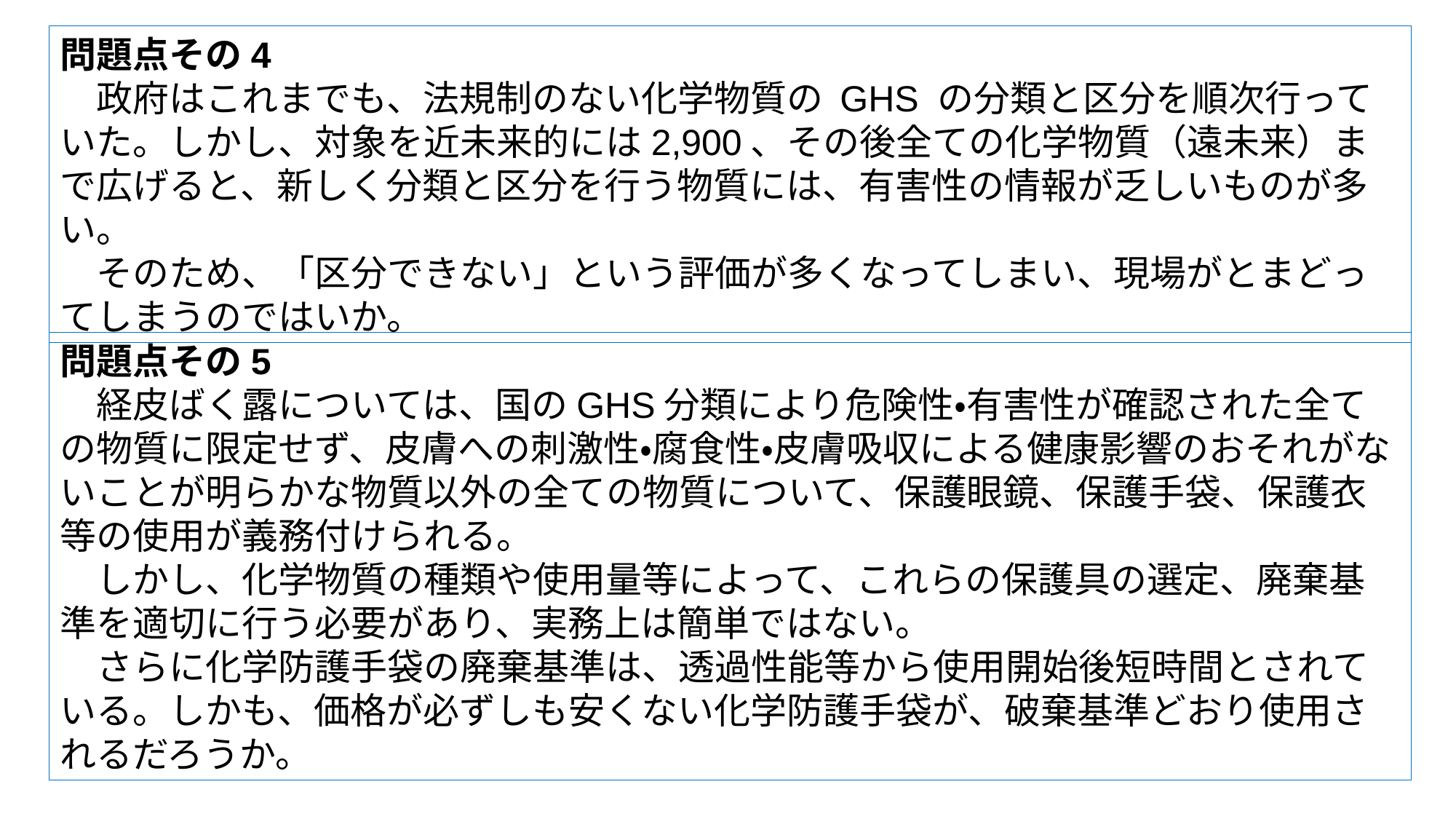

問題点その4
　政府はこれまでも、法規制のない化学物質の GHS の分類と区分を順次行っていた。しかし、対象を近未来的には2,900、その後全ての化学物質（遠未来）まで広げると、新しく分類と区分を行う物質には、有害性の情報が乏しいものが多い。
　そのため、「区分できない」という評価が多くなってしまい、現場がとまどってしまうのではいか。
問題点その5
　経皮ばく露については、国のGHS分類により危険性・有害性が確認された全ての物質に限定せず、皮膚への刺激性・腐食性・皮膚吸収による健康影響のおそれがないことが明らかな物質以外の全ての物質について、保護眼鏡、保護手袋、保護衣等の使用が義務付けられる。
　しかし、化学物質の種類や使用量等によって、これらの保護具の選定、廃棄基準を適切に行う必要があり、実務上は簡単ではない。
　さらに化学防護手袋の廃棄基準は、透過性能等から使用開始後短時間とされている。しかも、価格が必ずしも安くない化学防護手袋が、破棄基準どおり使用されるだろうか。